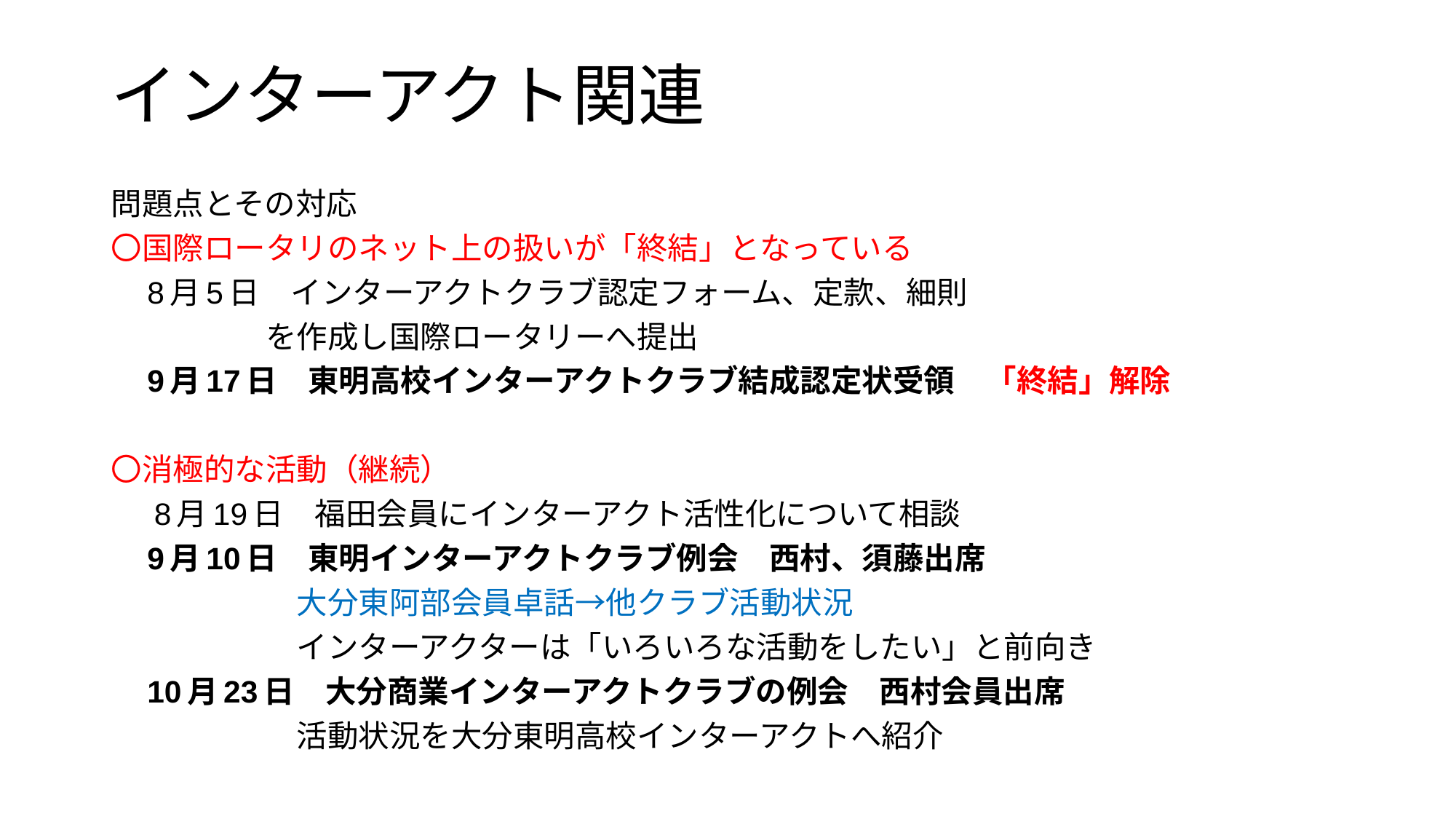

# インターアクト関連
問題点とその対応
〇国際ロータリのネット上の扱いが「終結」となっている
　8月5日　インターアクトクラブ認定フォーム、定款、細則
　　　　　を作成し国際ロータリーへ提出
　9月17日　東明高校インターアクトクラブ結成認定状受領　「終結」解除

〇消極的な活動（継続）
　 8月19日　福田会員にインターアクト活性化について相談
　9月10日　東明インターアクトクラブ例会　西村、須藤出席
　　　　　　大分東阿部会員卓話→他クラブ活動状況
　　　　　　インターアクターは「いろいろな活動をしたい」と前向き
　10月23日　大分商業インターアクトクラブの例会　西村会員出席
　　　　　　活動状況を大分東明高校インターアクトへ紹介